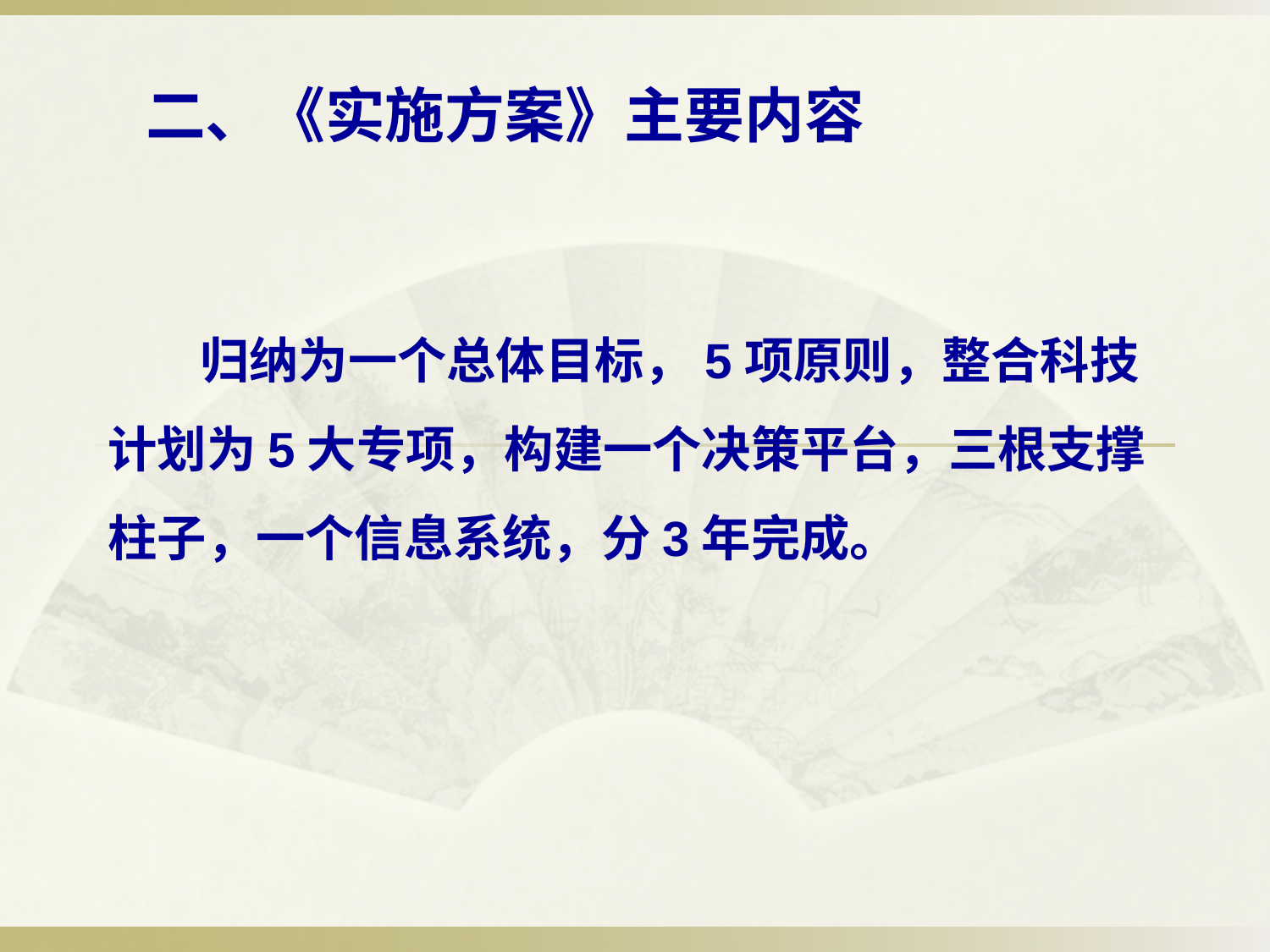

二、《实施方案》主要内容
　归纳为一个总体目标，5项原则，整合科技计划为5大专项，构建一个决策平台，三根支撑柱子，一个信息系统，分3年完成。